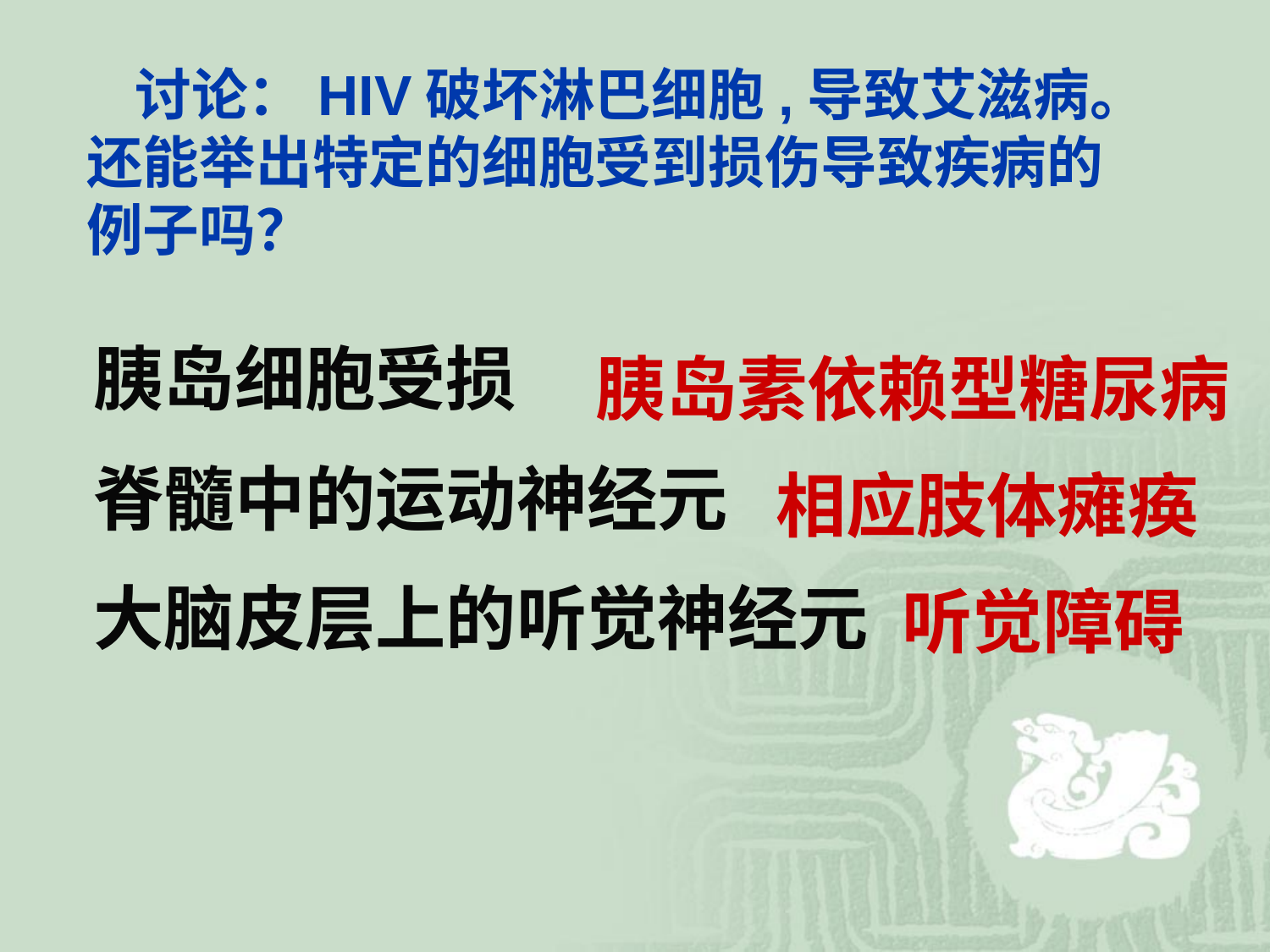

讨论：HIV破坏淋巴细胞,导致艾滋病。还能举出特定的细胞受到损伤导致疾病的例子吗？
    胰岛细胞受损
    脊髓中的运动神经元
    大脑皮层上的听觉神经元
胰岛素依赖型糖尿病
相应肢体瘫痪
听觉障碍